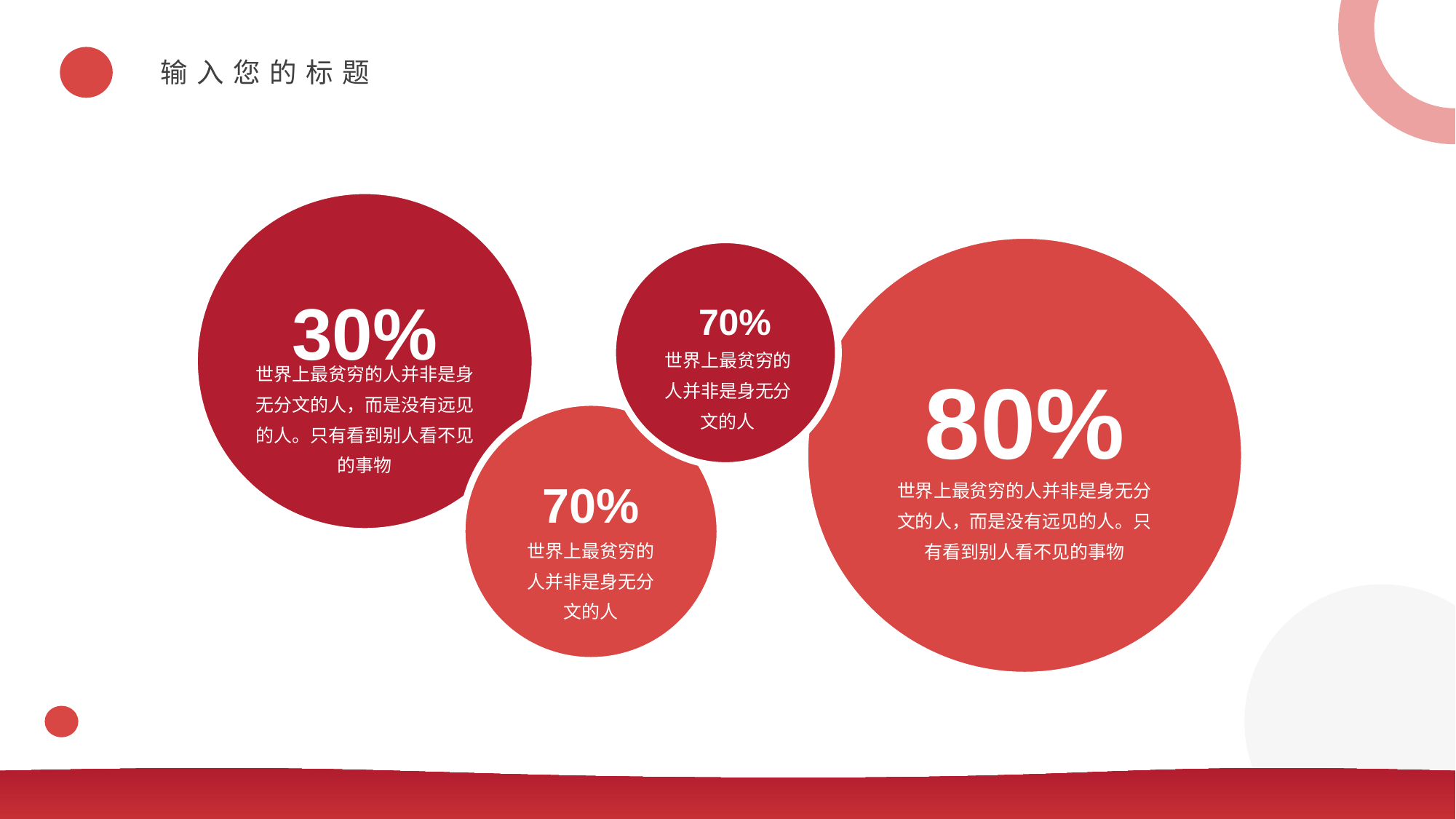

输入您的标题

30%

70%
80%
世界上最贫穷的人并非是身无分文的人
世界上最贫穷的人并非是身无分文的人，而是没有远见的人。只有看到别人看不见的事物

70%
世界上最贫穷的人并非是身无分文的人，而是没有远见的人。只有看到别人看不见的事物
世界上最贫穷的人并非是身无分文的人